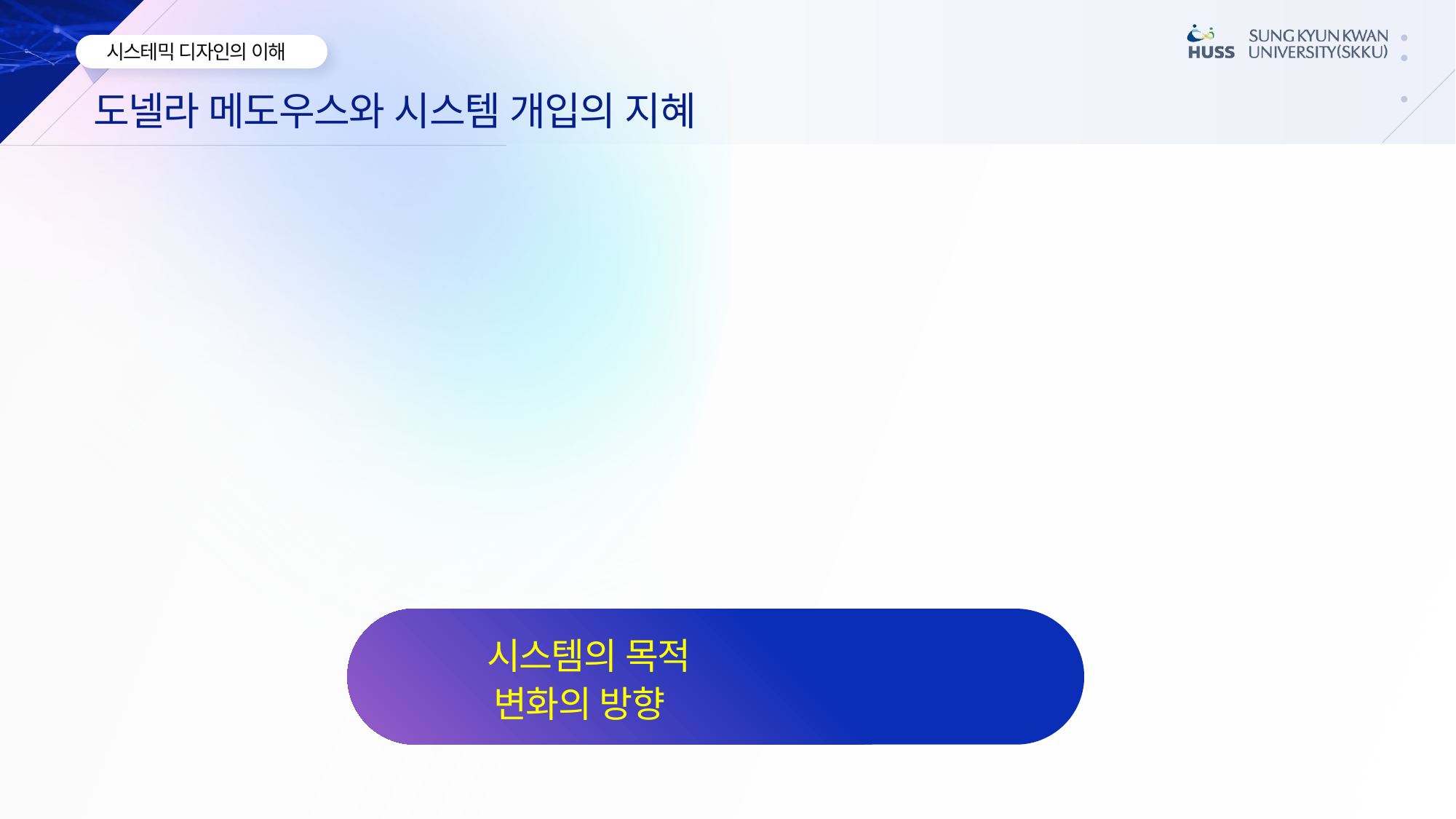

도넬라 메도우스와 시스템 개입의 지혜
시스템의 목적과 우리가 원하는
변화의 방향을 명확히 하는 것!